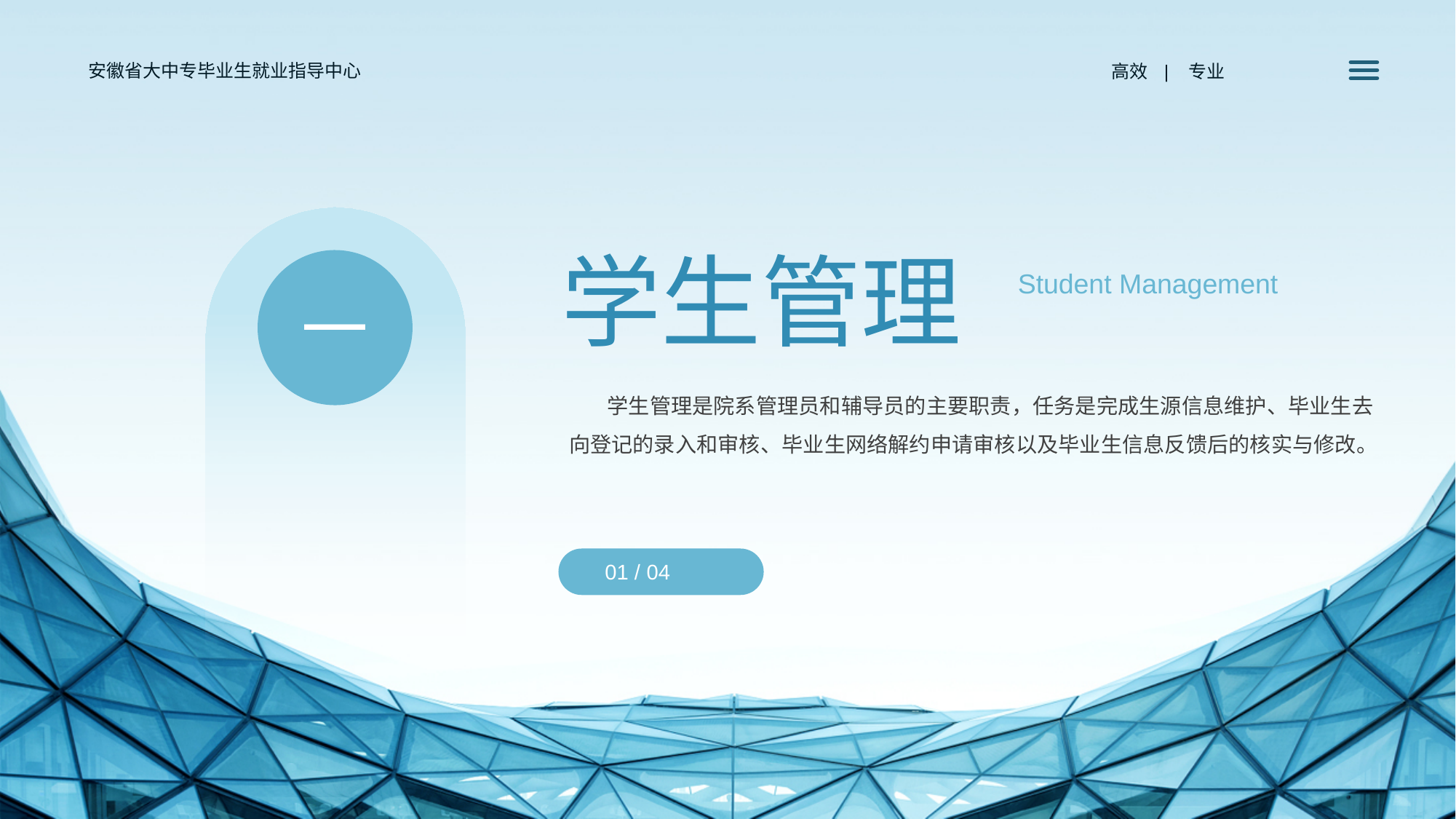

安徽省大中专毕业生就业指导中心
  高效   |   专业

一
学生管理
Student Management
       学生管理是院系管理员和辅导员的主要职责，任务是完成生源信息维护、毕业生去向登记的录入和审核、毕业生网络解约申请审核以及毕业生信息反馈后的核实与修改。

01 / 04